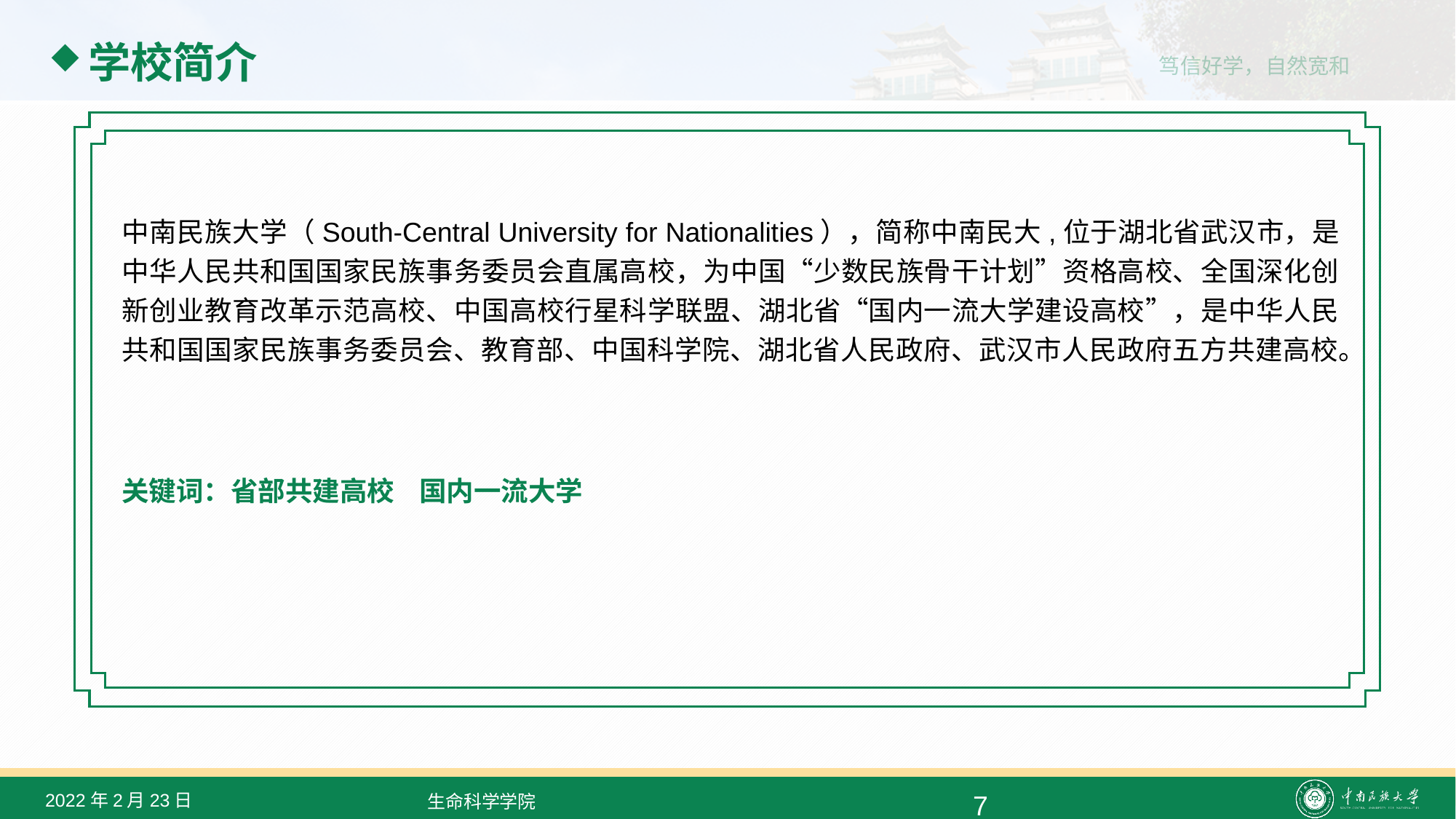

# 学校简介

中南民族大学（South-Central University for Nationalities），简称中南民大,位于湖北省武汉市，是中华人民共和国国家民族事务委员会直属高校，为中国“少数民族骨干计划”资格高校、全国深化创新创业教育改革示范高校、中国高校行星科学联盟、湖北省“国内一流大学建设高校”，是中华人民共和国国家民族事务委员会、教育部、中国科学院、湖北省人民政府、武汉市人民政府五方共建高校。

关键词：省部共建高校    国内一流大学
2022年2月23日
7
生命科学学院